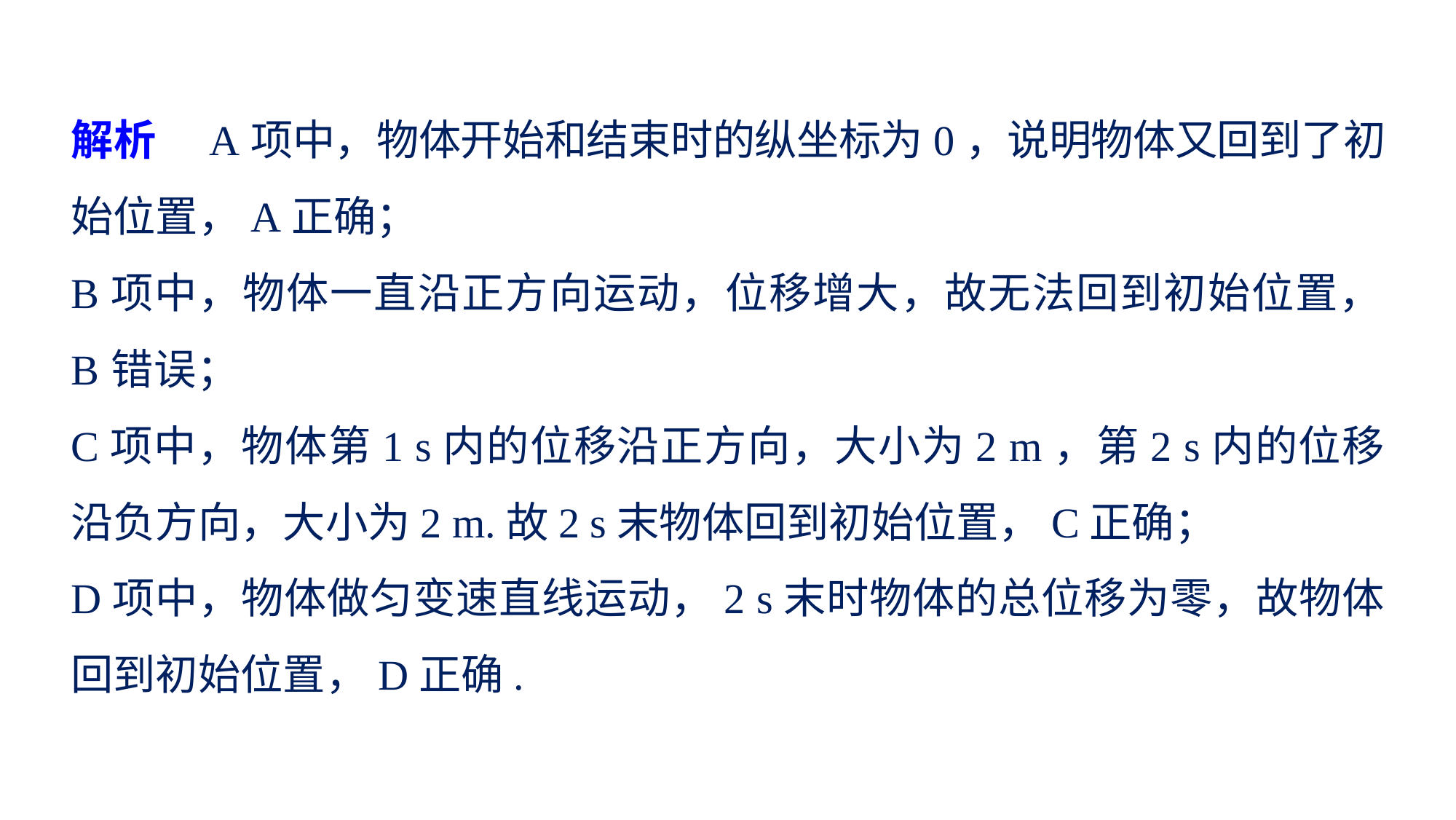

解析　A项中，物体开始和结束时的纵坐标为0，说明物体又回到了初始位置，A正确；
B项中，物体一直沿正方向运动，位移增大，故无法回到初始位置，B错误；
C项中，物体第1 s内的位移沿正方向，大小为2 m，第2 s内的位移沿负方向，大小为2 m.故2 s末物体回到初始位置，C正确；
D项中，物体做匀变速直线运动，2 s末时物体的总位移为零，故物体回到初始位置，D正确.